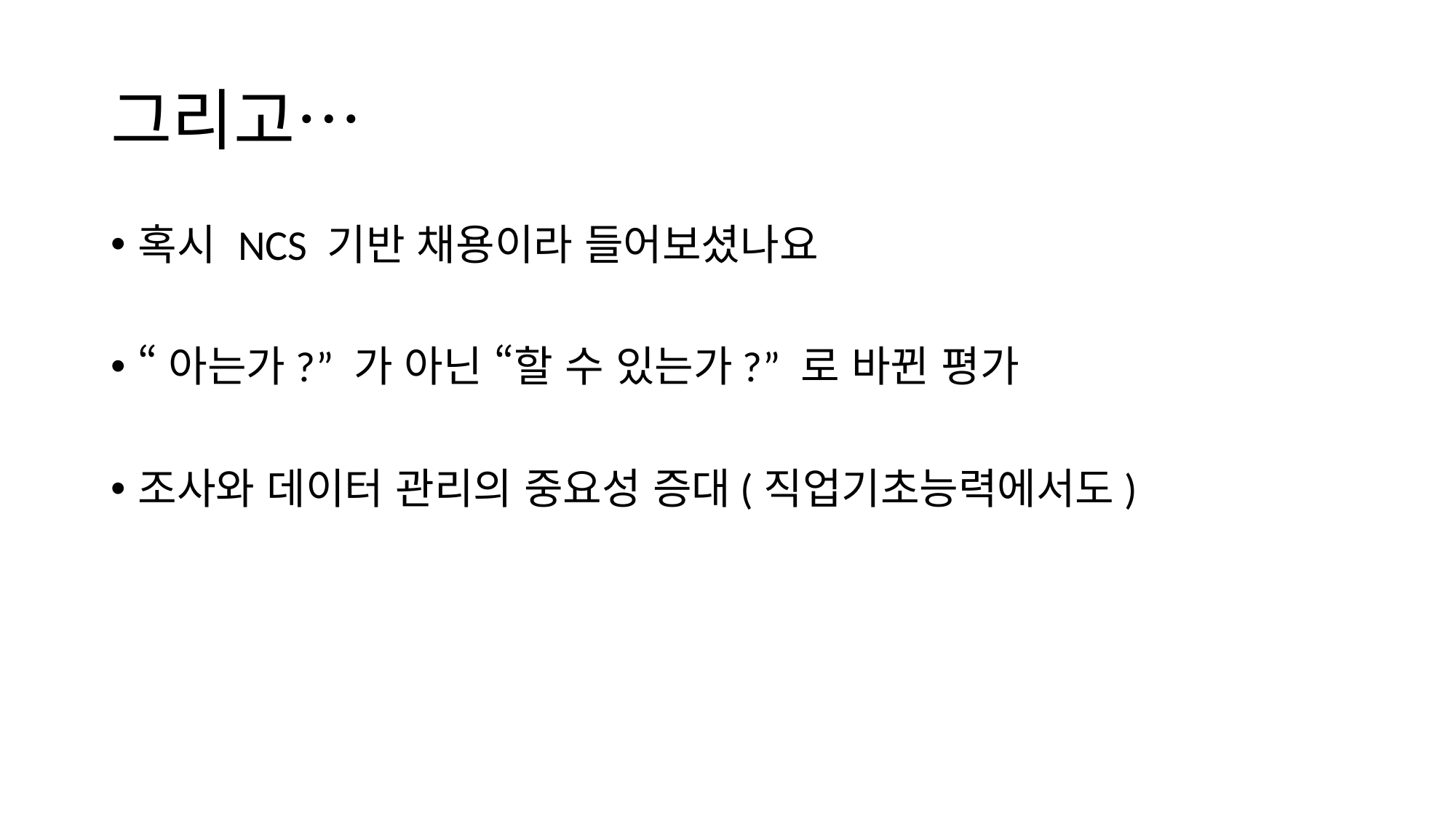

# 그리고…
혹시 NCS 기반 채용이라 들어보셨나요

“아는가?” 가 아닌 “할 수 있는가?” 로 바뀐 평가

조사와 데이터 관리의 중요성 증대(직업기초능력에서도)